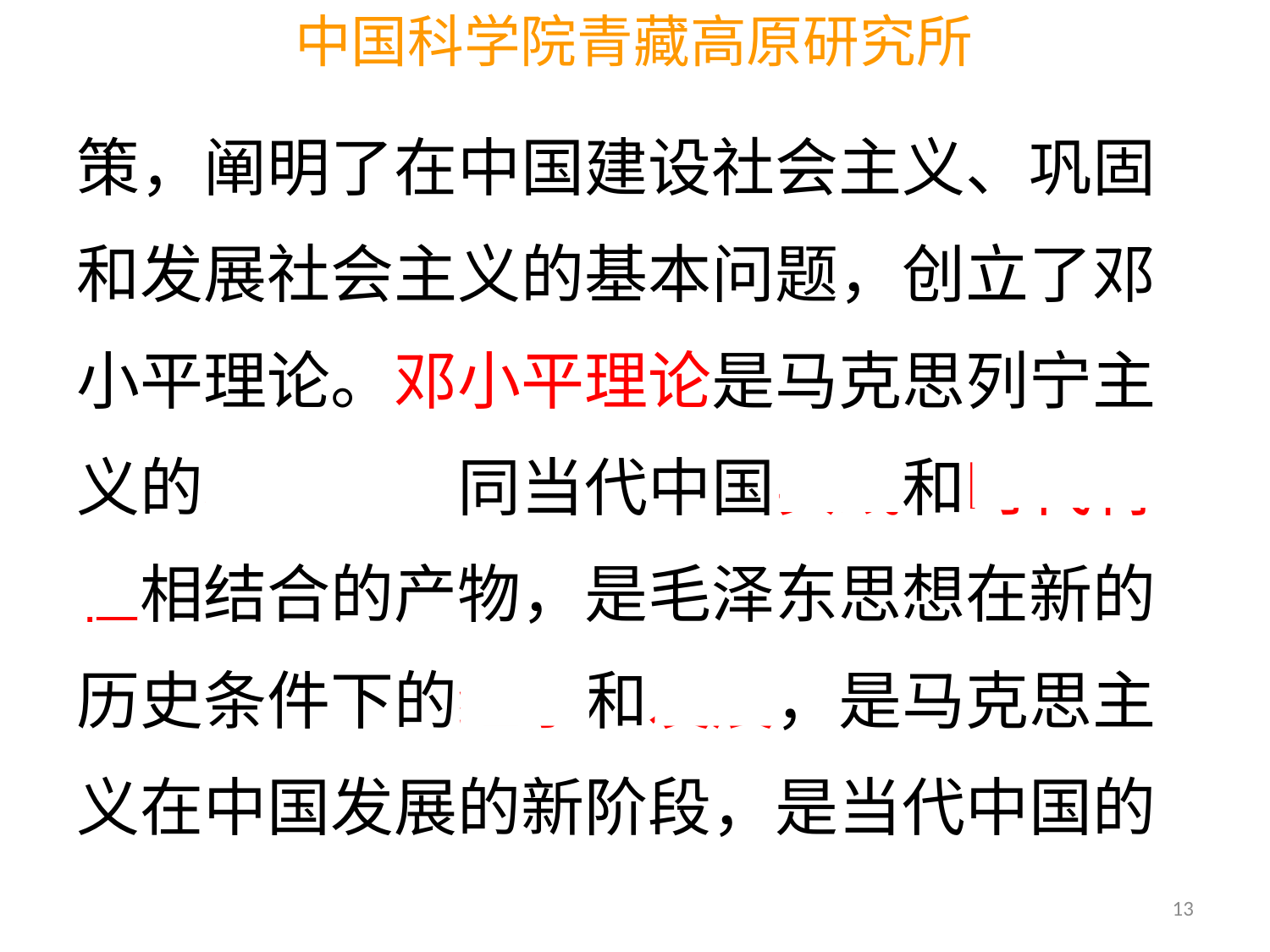

# 策，阐明了在中国建设社会主义、巩固和发展社会主义的基本问题，创立了邓小平理论。邓小平理论是马克思列宁主义的基本原理同当代中国实践和时代特征相结合的产物，是毛泽东思想在新的历史条件下的继承和发展，是马克思主义在中国发展的新阶段，是当代中国的

13